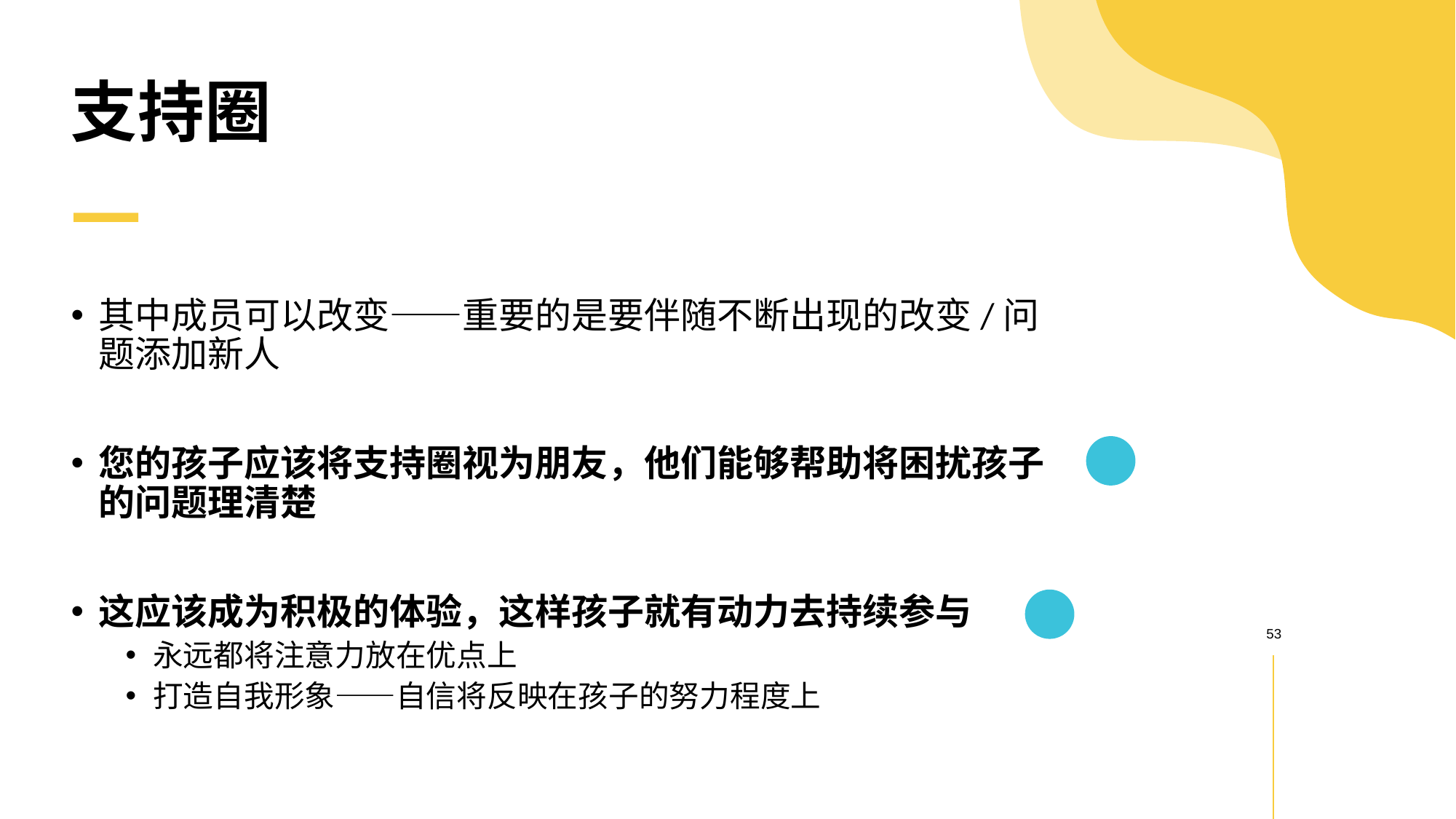

支持圈

其中成员可以改变——重要的是要伴随不断出现的改变/问题添加新人

您的孩子应该将支持圈视为朋友，他们能够帮助将困扰孩子的问题理清楚

这应该成为积极的体验，这样孩子就有动力去持续参与
永远都将注意力放在优点上
打造自我形象——自信将反映在孩子的努力程度上

53